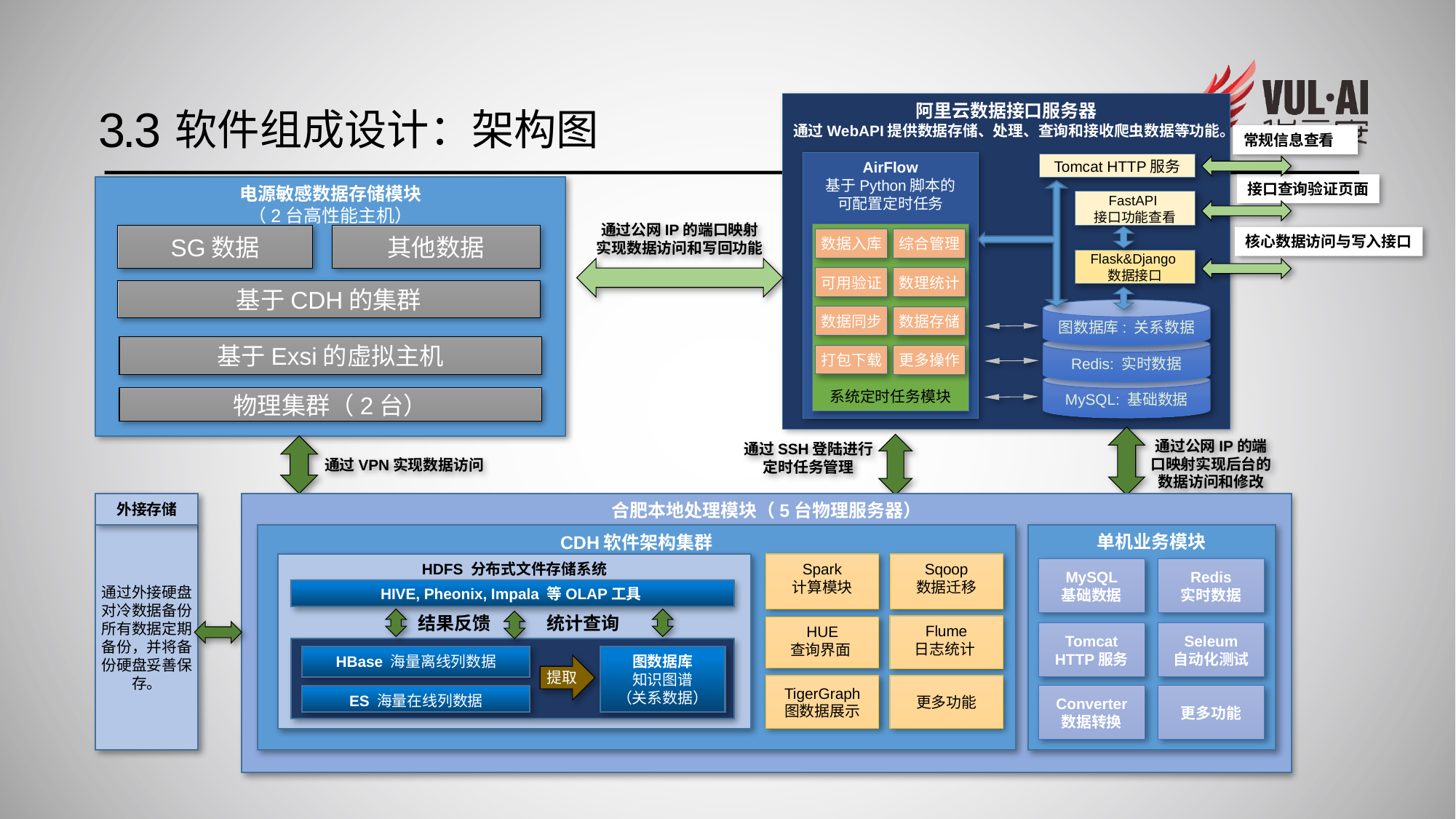

阿里云数据接口服务器
通过WebAPI提供数据存储、处理、查询和接收爬虫数据等功能。

3.3
软件组成设计：架构图

常规信息查看
AirFlow
基于Python脚本的
可配置定时任务

Tomcat HTTP服务

接口查询验证页面

电源敏感数据存储模块
（2台高性能主机）
SG数据
其他数据
基于CDH的集群
基于Exsi的虚拟主机
物理集群（2台）

FastAPI
接口功能查看
通过公网IP的端口映射
实现数据访问和写回功能
系统定时任务模块

核心数据访问与写入接口
数据入库
综合管理
Flask&Django
数据接口
可用验证
数理统计

图数据库: 关系数据
数据同步
数据存储
Redis: 实时数据
打包下载
更多操作
MySQL: 基础数据

通过公网IP的端口映射实现后台的数据访问和修改
通过SSH登陆进行
定时任务管理

通过VPN实现数据访问
外接存储
合肥本地处理模块（5台物理服务器）
单机业务模块
通过外接硬盘对冷数据备份
所有数据定期备份，并将备份硬盘妥善保存。
CDH软件架构集群
HDFS 分布式文件存储系统
Spark
计算模块
Sqoop
数据迁移
MySQL
基础数据
Redis
实时数据
HIVE, Pheonix, Impala 等OLAP工具
Flume
日志统计
HUE
查询界面
Tomcat
HTTP服务
Seleum
自动化测试

图数据库
知识图谱
（关系数据）
TigerGraph
图数据展示
更多功能
ES 海量在线列数据
Converter
数据转换
更多功能

结果反馈
统计查询
HBase 海量离线列数据
提取

16